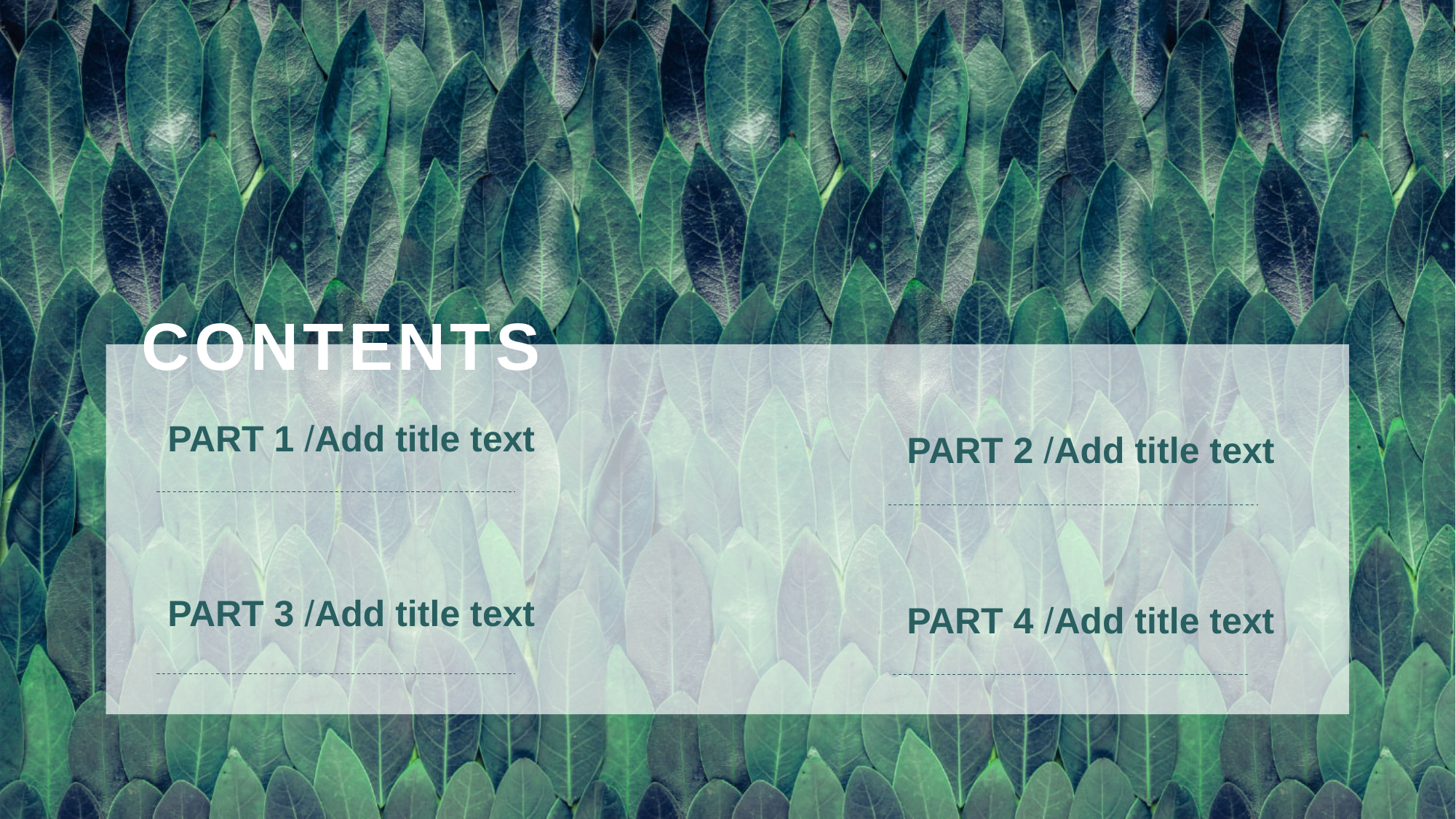

PPT模板 http://www.1ppt.com/moban/
CONTENTS

 PART 1 /Add title text
 PART 2 /Add title text
 PART 3 /Add title text
 PART 4 /Add title text